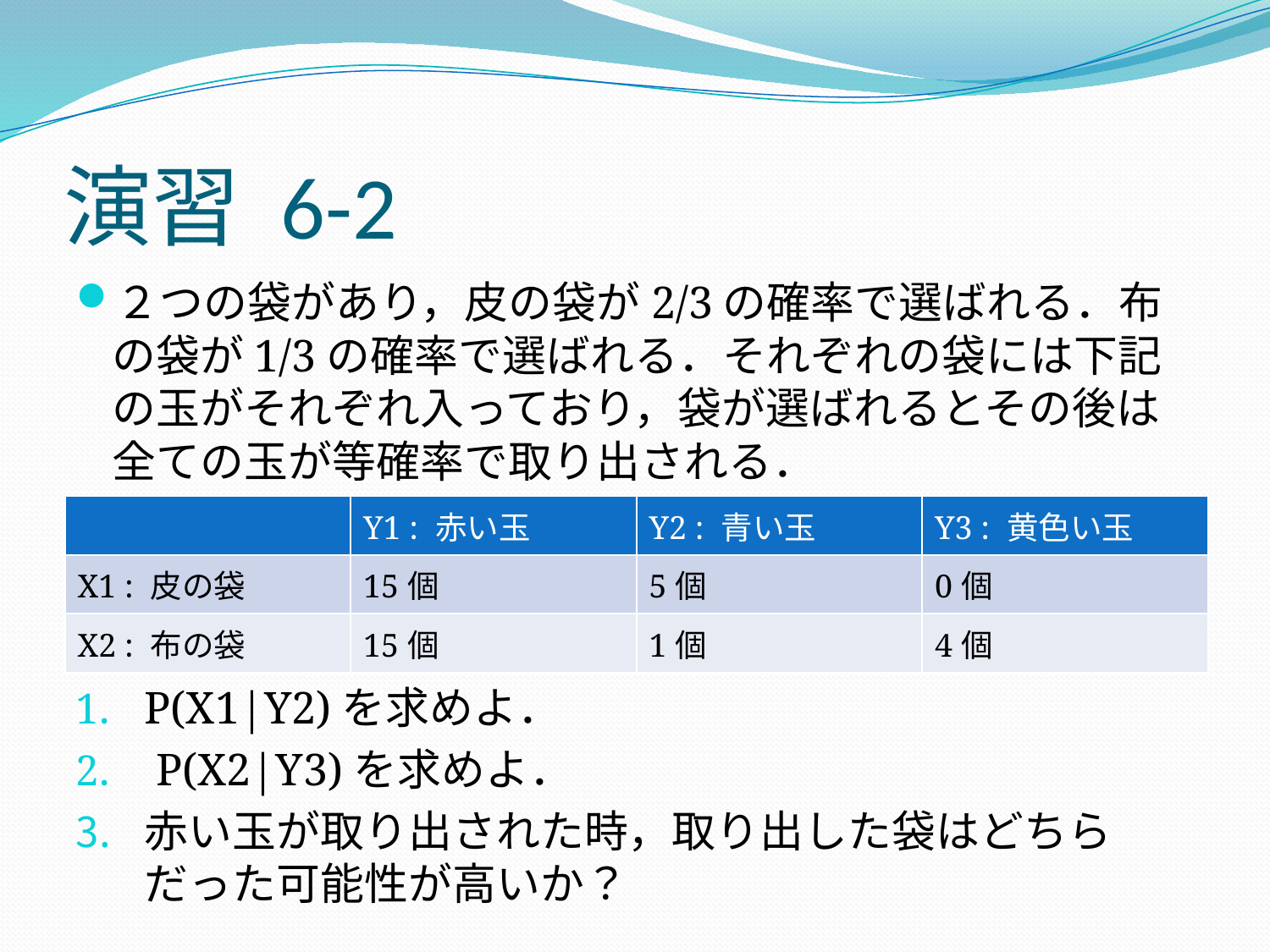

# 演習 6-2
２つの袋があり，皮の袋が2/3の確率で選ばれる．布の袋が1/3の確率で選ばれる．それぞれの袋には下記の玉がそれぞれ入っており，袋が選ばれるとその後は全ての玉が等確率で取り出される．

P(X1|Y2)を求めよ．
 P(X2|Y3)を求めよ．
赤い玉が取り出された時，取り出した袋はどちらだった可能性が高いか？

|  | Y1 : 赤い玉 | Y2 : 青い玉 | Y3 : 黄色い玉 |
| --- | --- | --- | --- |
| X1 : 皮の袋 | 15個 | 5個 | 0個 |
| X2 : 布の袋 | 15個 | 1個 | 4個 |